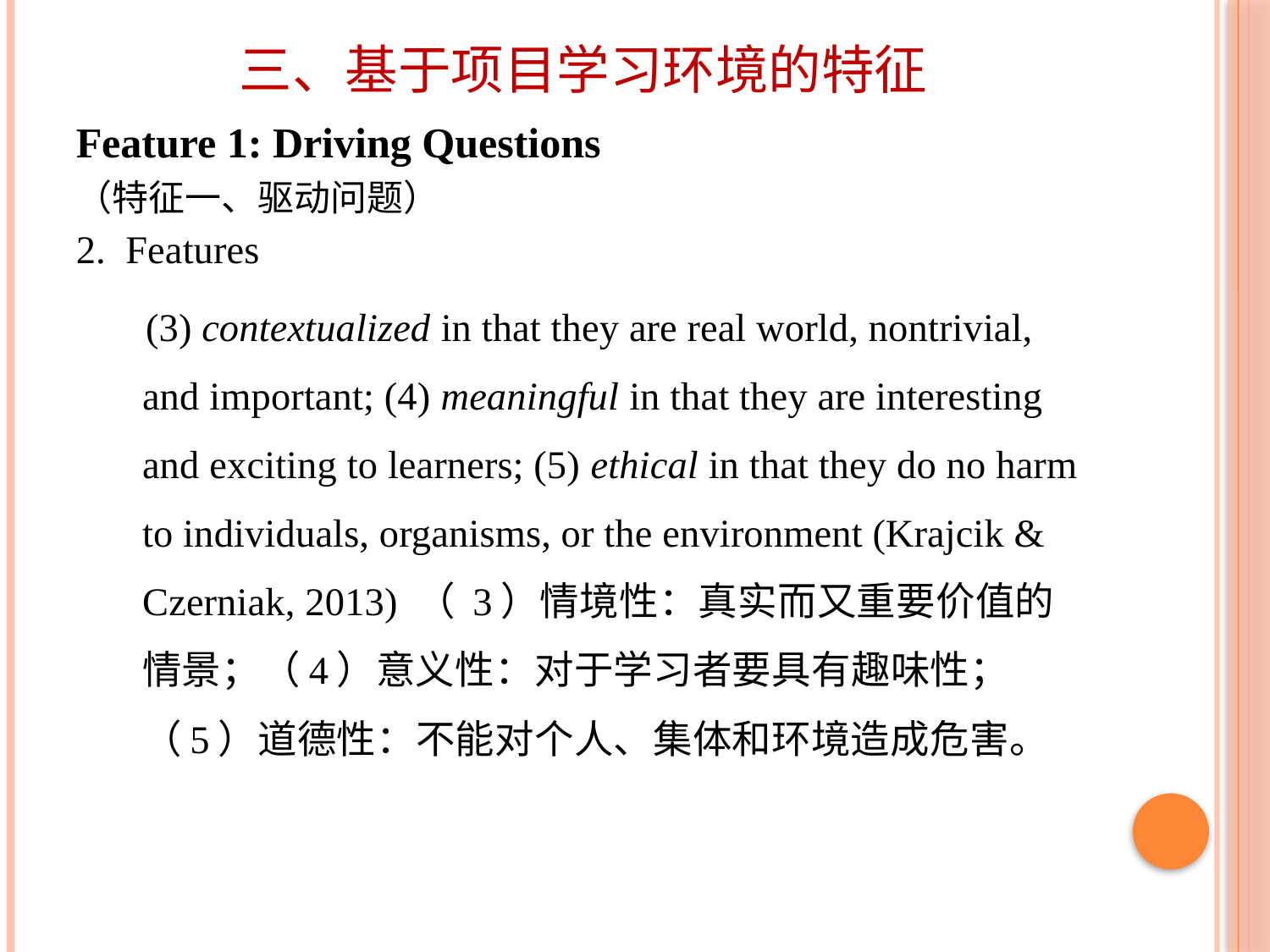

# 三、基于项目学习环境的特征
Feature 1: Driving Questions
（特征一、驱动问题）
2.  Features
       (3) contextualized in that they are real world, nontrivial, and important; (4) meaningful in that they are interesting and exciting to learners; (5) ethical in that they do no harm to individuals, organisms, or the environment (Krajcik & Czerniak, 2013) （ 3）情境性：真实而又重要价值的情景；（4）意义性：对于学习者要具有趣味性；（5）道德性：不能对个人、集体和环境造成危害。